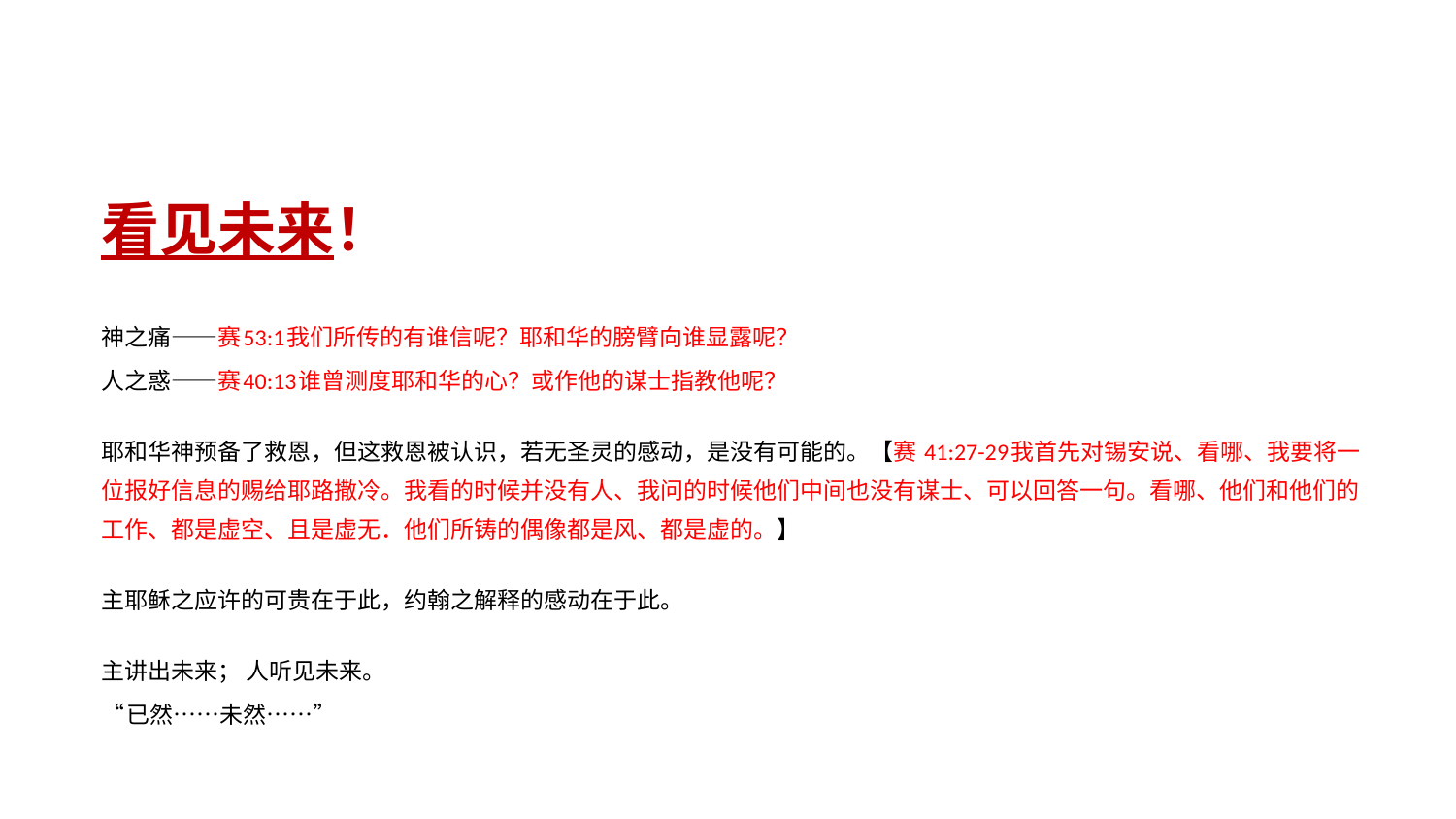

看见未来！

神之痛——赛53:1我们所传的有谁信呢？耶和华的膀臂向谁显露呢？
人之惑——赛40:13谁曾测度耶和华的心？或作他的谋士指教他呢？

耶和华神预备了救恩，但这救恩被认识，若无圣灵的感动，是没有可能的。【赛 41:27-29我首先对锡安说、看哪、我要将一位报好信息的赐给耶路撒冷。我看的时候并没有人、我问的时候他们中间也没有谋士、可以回答一句。看哪、他们和他们的工作、都是虚空、且是虚无．他们所铸的偶像都是风、都是虚的。】

主耶稣之应许的可贵在于此，约翰之解释的感动在于此。

主讲出未来； 人听见未来。
“已然……未然……”